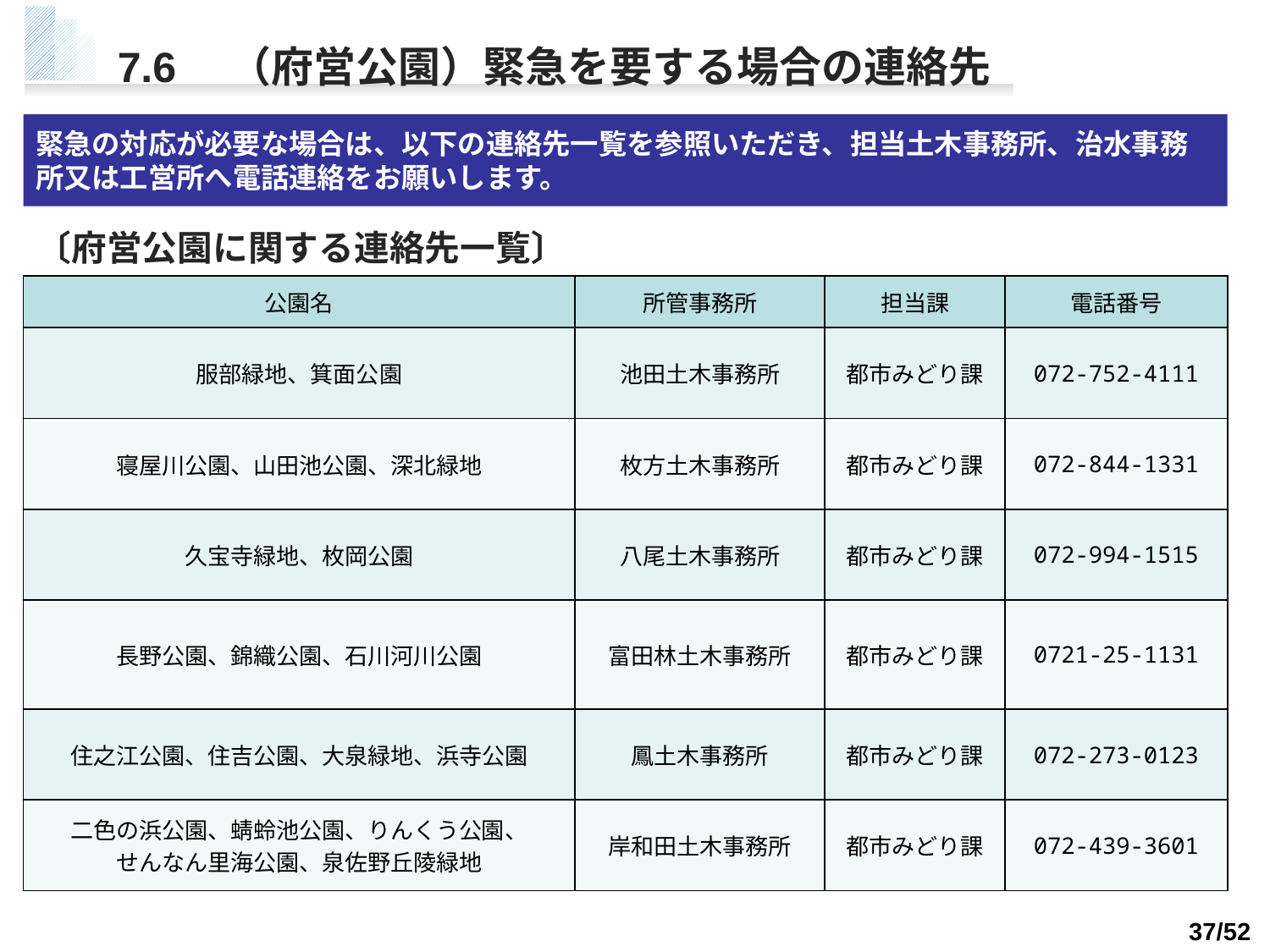

# 7.6　（府営公園）緊急を要する場合の連絡先
緊急の対応が必要な場合は、以下の連絡先一覧を参照いただき、担当土木事務所、治水事務所又は工営所へ電話連絡をお願いします。
〔府営公園に関する連絡先一覧〕
| 公園名 | 所管事務所 | 担当課 | 電話番号 |
| --- | --- | --- | --- |
| 服部緑地、箕面公園 | 池田土木事務所 | 都市みどり課 | 072-752-4111 |
| 寝屋川公園、山田池公園、深北緑地 | 枚方土木事務所 | 都市みどり課 | 072-844-1331 |
| 久宝寺緑地、枚岡公園 | 八尾土木事務所 | 都市みどり課 | 072-994-1515 |
| 長野公園、錦織公園、石川河川公園 | 富田林土木事務所 | 都市みどり課 | 0721-25-1131 |
| 住之江公園、住吉公園、大泉緑地、浜寺公園 | 鳳土木事務所 | 都市みどり課 | 072-273-0123 |
| 二色の浜公園、蜻蛉池公園、りんくう公園、 せんなん里海公園、泉佐野丘陵緑地 | 岸和田土木事務所 | 都市みどり課 | 072-439-3601 |